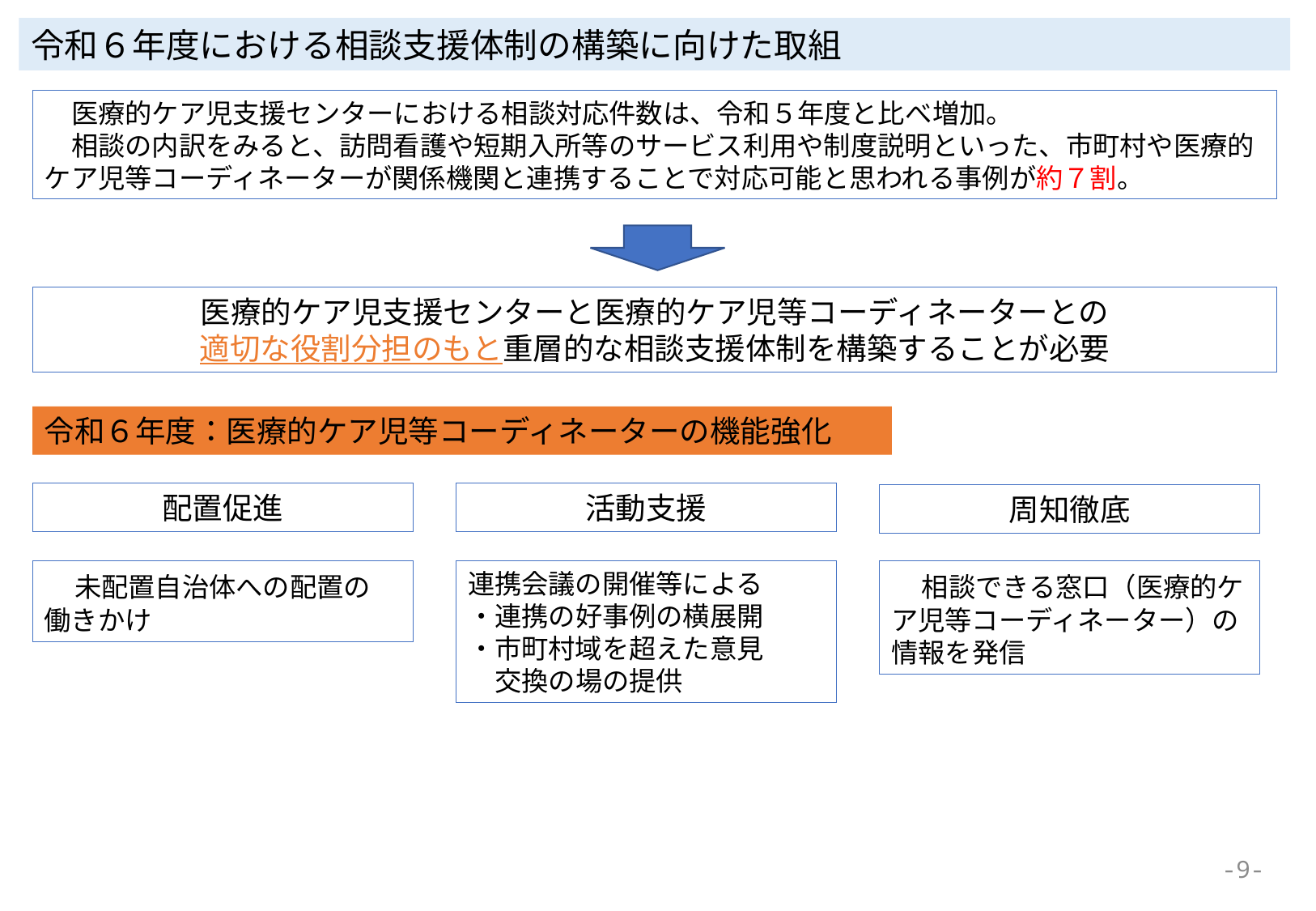

令和６年度における相談支援体制の構築に向けた取組
　医療的ケア児支援センターにおける相談対応件数は、令和５年度と比べ増加。
　相談の内訳をみると、訪問看護や短期入所等のサービス利用や制度説明といった、市町村や医療的ケア児等コーディネーターが関係機関と連携することで対応可能と思われる事例が約７割。

医療的ケア児支援センターと医療的ケア児等コーディネーターとの
適切な役割分担のもと重層的な相談支援体制を構築することが必要
令和６年度：医療的ケア児等コーディネーターの機能強化
配置促進
活動支援
周知徹底
　未配置自治体への配置の
働きかけ
連携会議の開催等による
・連携の好事例の横展開
・市町村域を超えた意見
　交換の場の提供
　相談できる窓口（医療的ケア児等コーディネーター）の情報を発信
-9-
【課題】
医療的ケア児支援センターにおける相談対応
　・令和５年度と比較すると、相談対応件数は大きく増加
　・相談内容をみると、訪問看護や短期入所等のサービス利用や制度説明といった
　　市町村や医療的ケア児コーディネーターが関係機関と連携して対応可能な事例が多い

　医療的ケア児等コーディネーターとともに重層的な相談支援支援を構築する必要

　　配置促進　→　未配置自治体への働きかけ
　　活動支援　→　連携会議において
　　周知徹底　→

・手探りの状況であり、活動内容が定まっていない。
・役割も不明確で市によって動き方もそれぞれになっている印象を受ける。
・コーディネーターの役割が定まっていないため、コーディネーターとしてアクションを起こすこと
　が難しい。
＜医療的ケア児等コーディネーター配置状況等に関する調査　抜粋＞

・医療的ケア児等コーディネーターの役割の明確化（相談支援員がベースでない職種の役割）
・コーディネーターとしての実働を知りたい。
＜医療的ケア児支援にかかる連携会議　アンケート抜粋＞

自治体による取組みや支援状況の地域差
・事例が少ない町なので、他の市町村との連携は欠かせないと感じた。
・近隣市町村で意見交換できれば。
＜医療的ケア児支援にかかる連携会議　アンケート抜粋＞